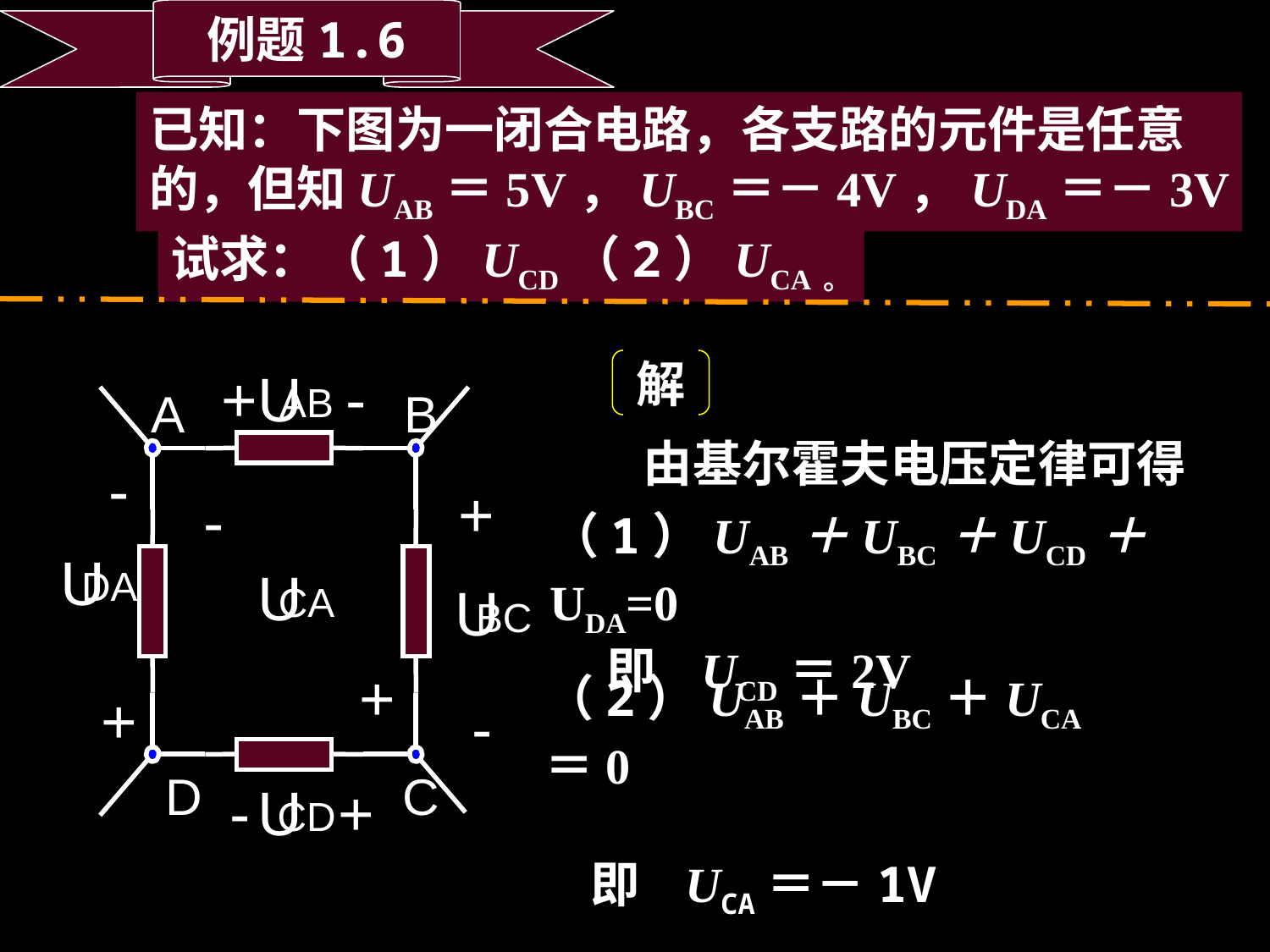

例题1.6
已知：下图为一闭合电路，各支路的元件是任意
的，但知UAB＝5V，UBC＝－4V，UDA＝－3V
试求：（1）UCD（2）UCA。

解
+
U
-
AB
A
B

由基尔霍夫电压定律可得

-
+
-

（1）UAB＋UBC＋UCD＋UDA=0
    即   UCD＝2V
U

U
DA
U
CA
BC

+
+
-

（2）UAB＋UBC＋UCA＝0

   即   UCA＝－1V

D
C
-
U
+
CD